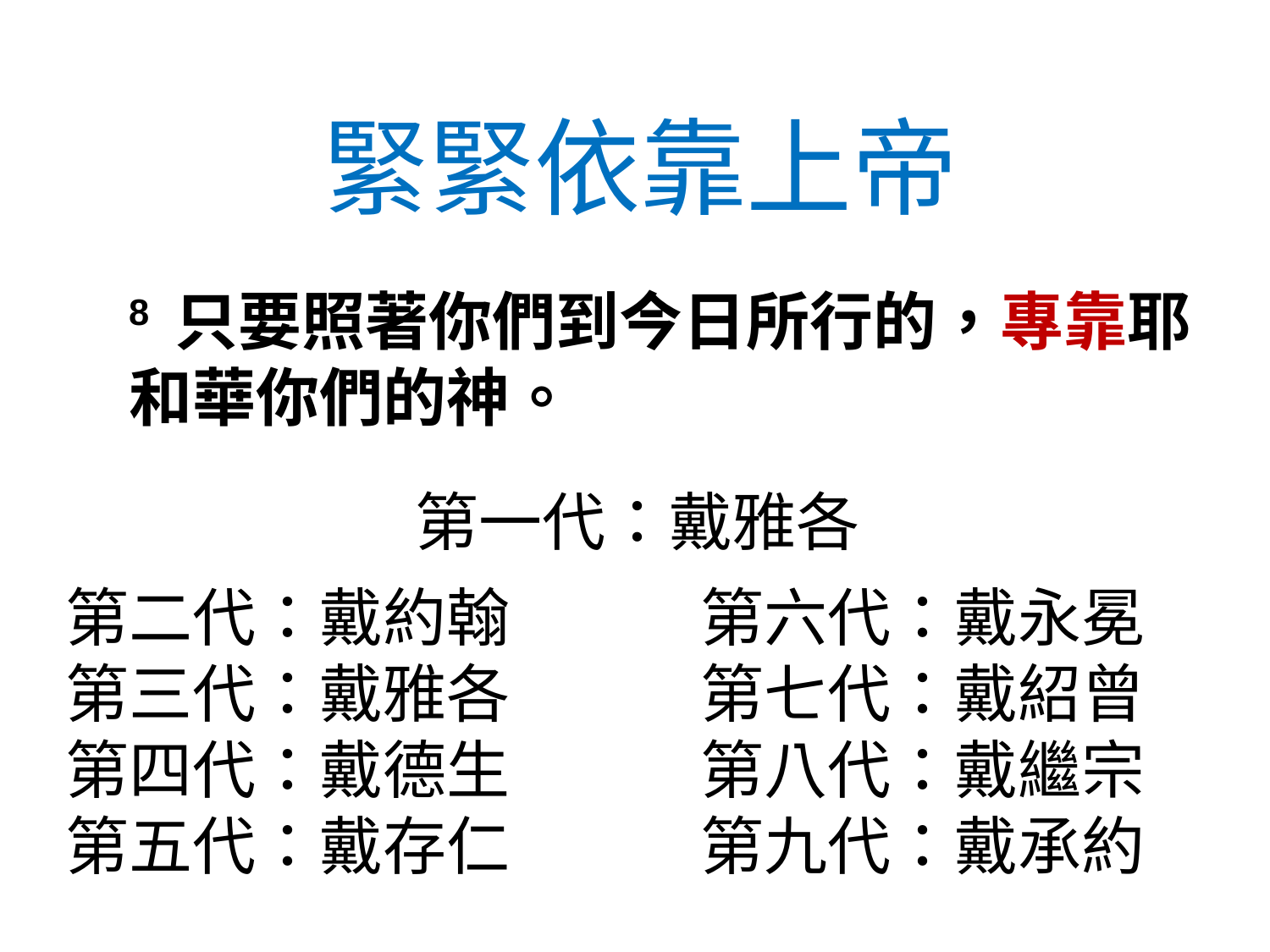

緊緊依靠上帝
8 只要照著你們到今日所行的，專靠耶和華你們的神。
第一代：戴雅各
第二代：戴約翰		第六代：戴永冕
第三代：戴雅各		第七代：戴紹曾
第四代：戴德生		第八代：戴繼宗
第五代：戴存仁		第九代：戴承約